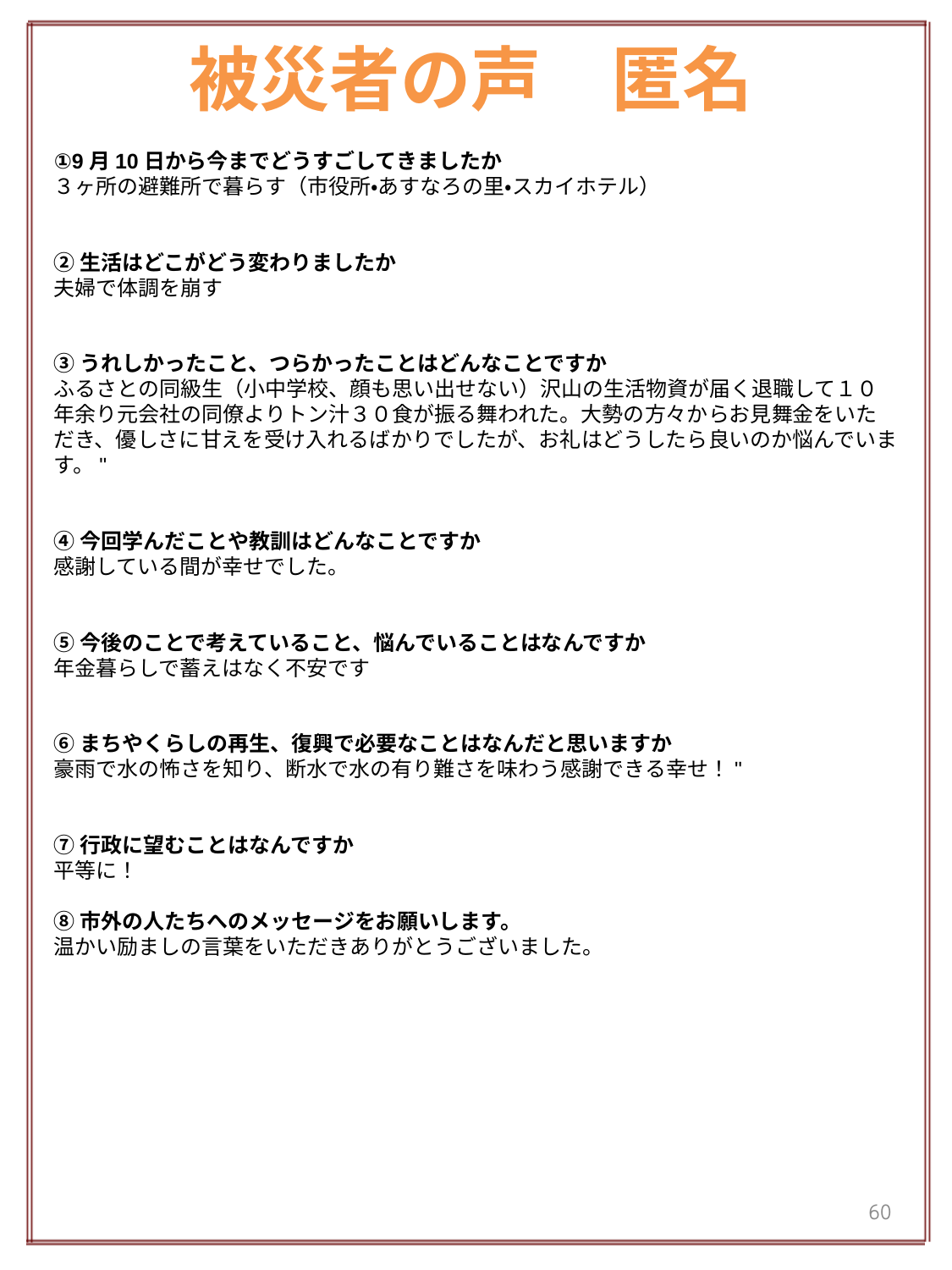

# 被災者の声　匿名
①9月10日から今までどうすごしてきましたか
３ヶ所の避難所で暮らす（市役所・あすなろの里・スカイホテル）

②生活はどこがどう変わりましたか
夫婦で体調を崩す

③うれしかったこと、つらかったことはどんなことですか
ふるさとの同級生（小中学校、顔も思い出せない）沢山の生活物資が届く退職して１０年余り元会社の同僚よりトン汁３０食が振る舞われた。大勢の方々からお見舞金をいただき、優しさに甘えを受け入れるばかりでしたが、お礼はどうしたら良いのか悩んでいます。"

④今回学んだことや教訓はどんなことですか
感謝している間が幸せでした。

⑤今後のことで考えていること、悩んでいることはなんですか
年金暮らしで蓄えはなく不安です

⑥まちやくらしの再生、復興で必要なことはなんだと思いますか
豪雨で水の怖さを知り、断水で水の有り難さを味わう感謝できる幸せ！"

⑦行政に望むことはなんですか
平等に！

⑧市外の人たちへのメッセージをお願いします。
温かい励ましの言葉をいただきありがとうございました。

60